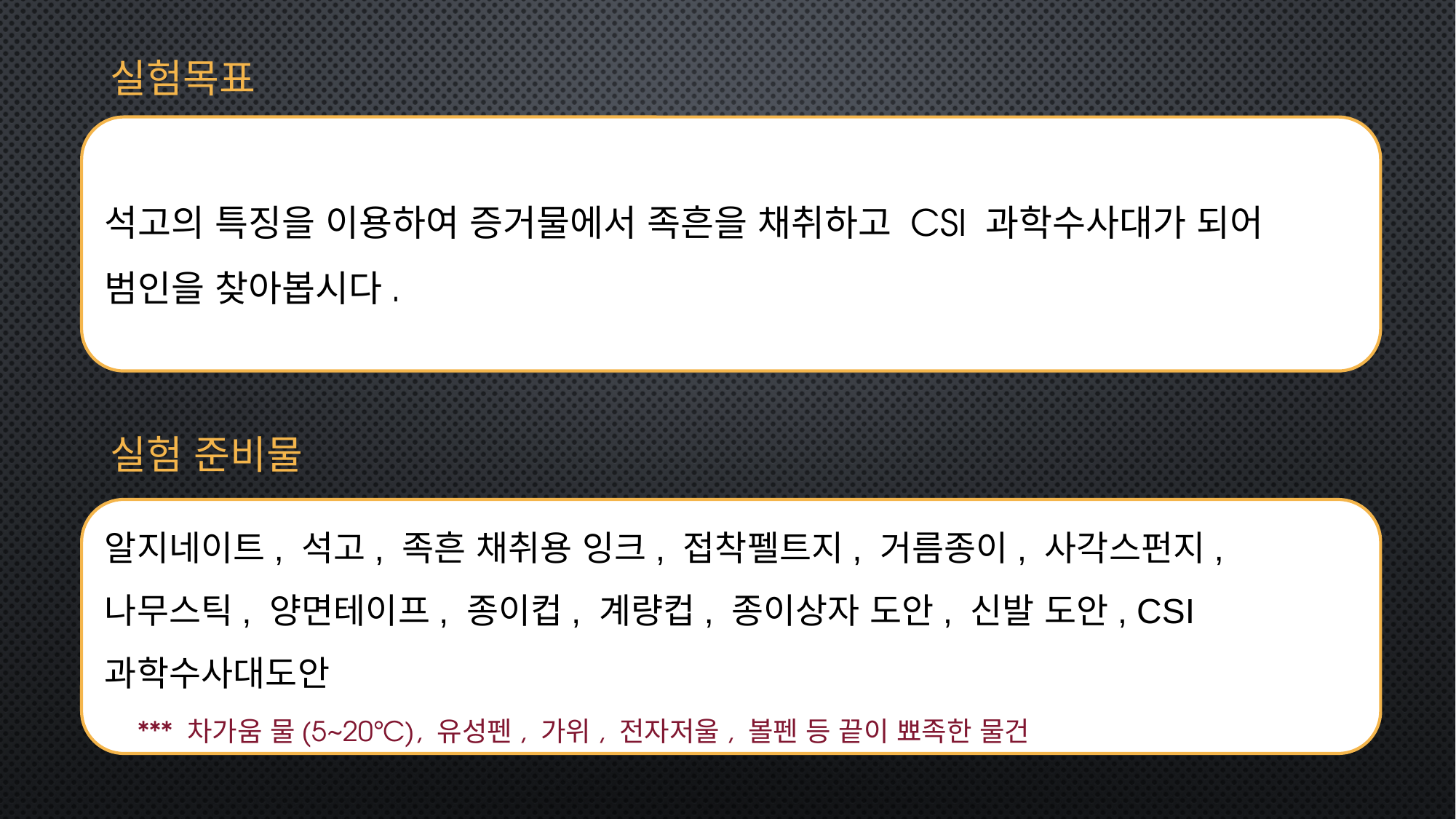

실험목표
석고의 특징을 이용하여 증거물에서 족흔을 채취하고 CSI 과학수사대가 되어 범인을 찾아봅시다.
실험 준비물
알지네이트, 석고, 족흔 채취용 잉크, 접착펠트지, 거름종이, 사각스펀지, 나무스틱, 양면테이프, 종이컵, 계량컵, 종이상자 도안, 신발 도안, CSI 과학수사대도안
   *** 차가움 물(5~20℃), 유성펜, 가위, 전자저울, 볼펜 등 끝이 뾰족한 물건